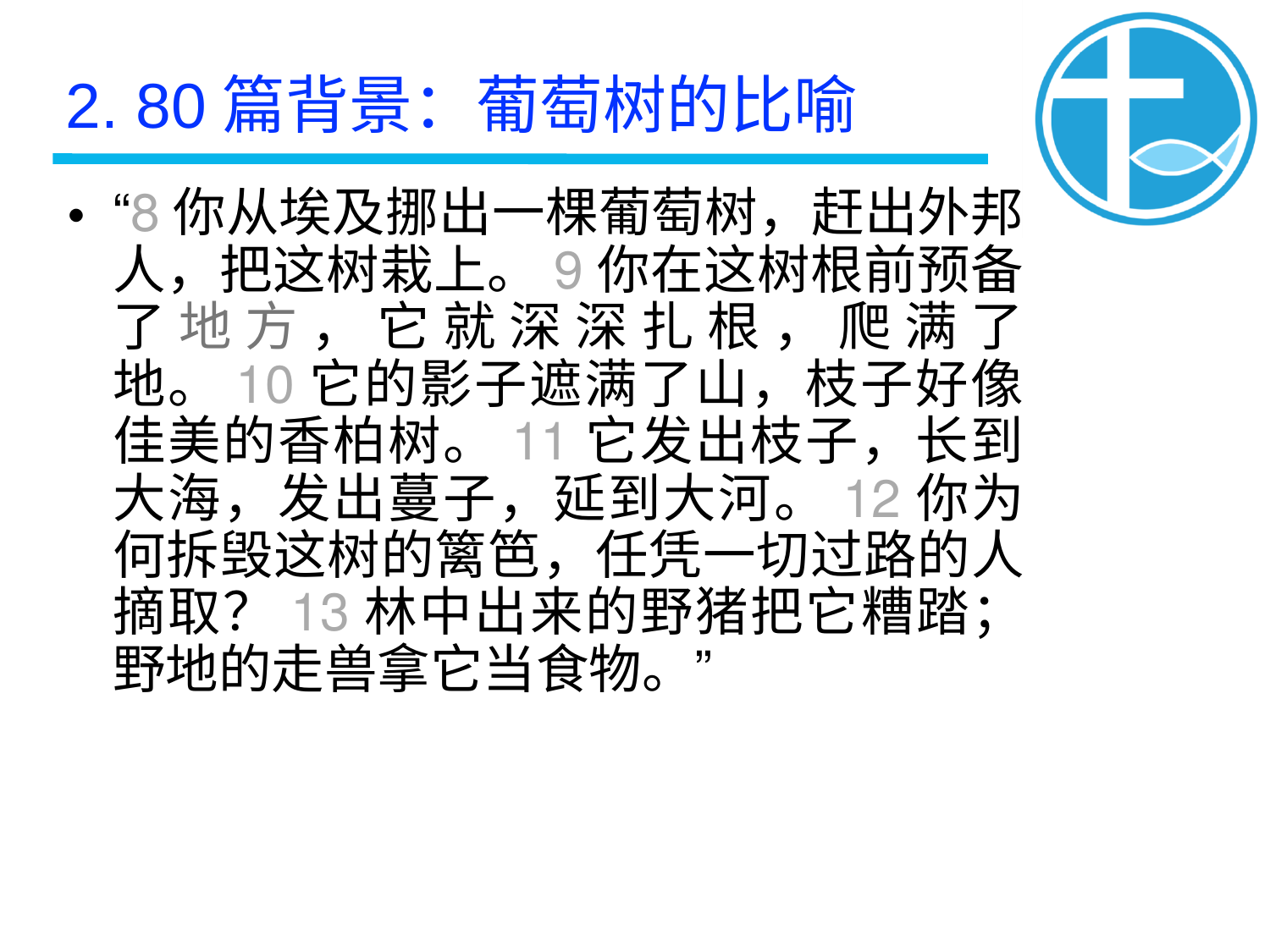

2. 80篇背景：葡萄树的比喻
“8你从埃及挪出一棵葡萄树，赶出外邦人，把这树栽上。9你在这树根前预备了地方，它就深深扎根，爬满了地。10它的影子遮满了山，枝子好像佳美的香柏树。11它发出枝子，长到大海，发出蔓子，延到大河。12你为何拆毁这树的篱笆，任凭一切过路的人摘取？13林中出来的野猪把它糟踏；野地的走兽拿它当食物。”